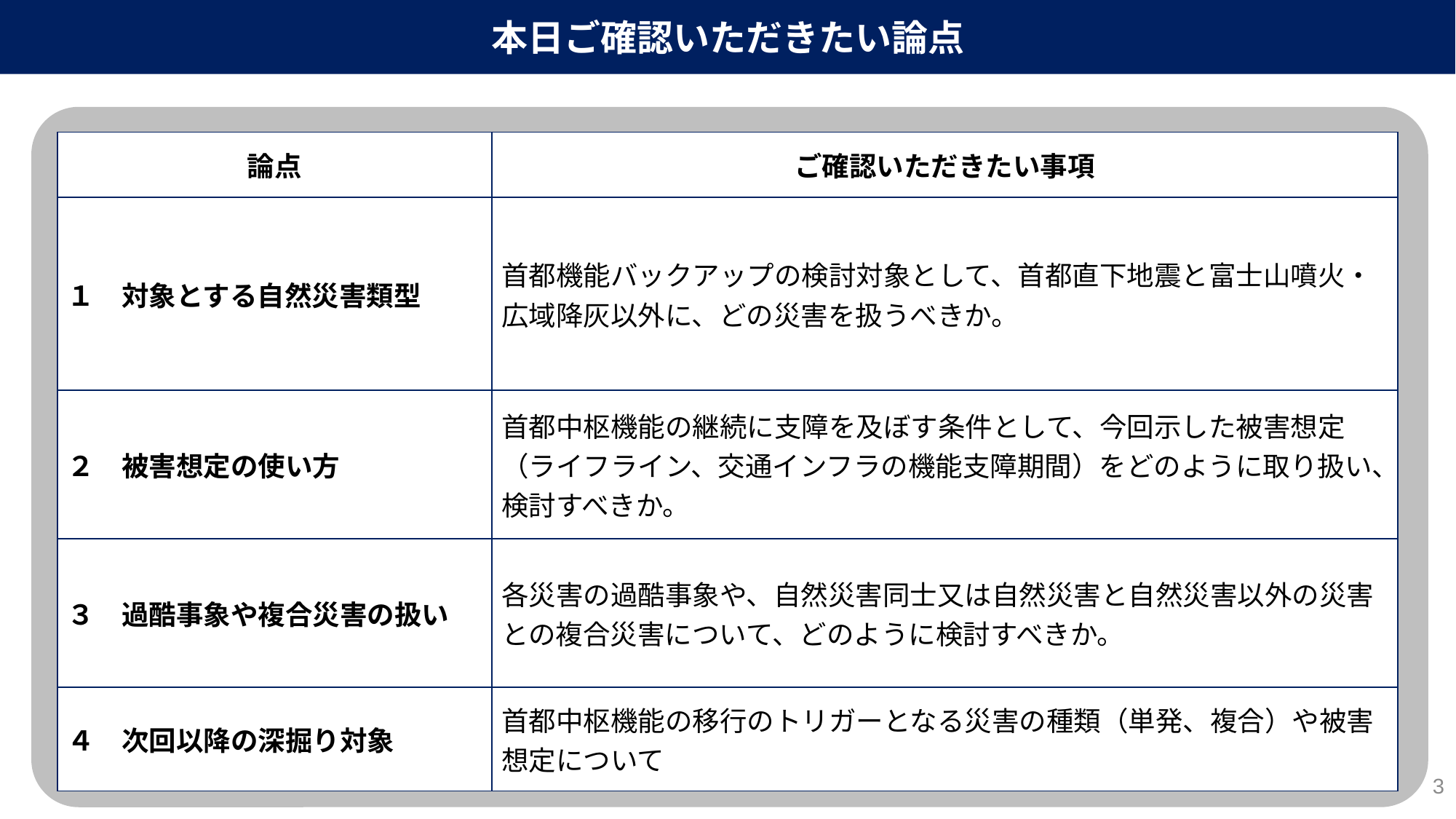

本日ご確認いただきたい論点

| 論点 | ご確認いただきたい事項 |
| --- | --- |
| １　対象とする自然災害類型 | 首都機能バックアップの検討対象として、首都直下地震と富士山噴火・広域降灰以外に、どの災害を扱うべきか。 |
| ２　被害想定の使い方 | 首都中枢機能の継続に支障を及ぼす条件として、今回示した被害想定（ライフライン、交通インフラの機能支障期間）をどのように取り扱い、検討すべきか。 |
| ３　過酷事象や複合災害の扱い | 各災害の過酷事象や、自然災害同士又は自然災害と自然災害以外の災害との複合災害について、どのように検討すべきか。 |
| ４　次回以降の深掘り対象 | 首都中枢機能の移行のトリガーとなる災害の種類（単発、複合）や被害想定について |
3